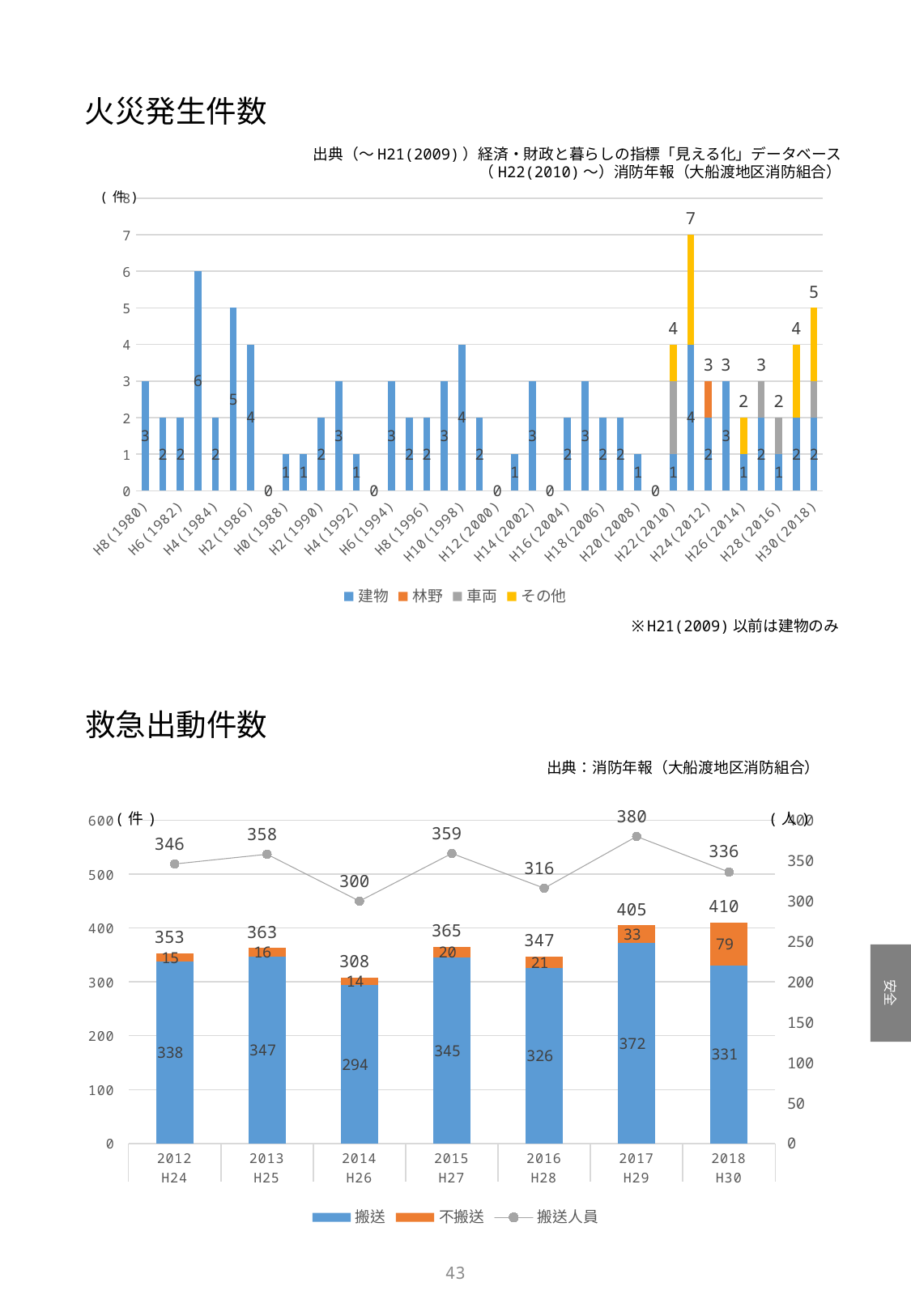

火災発生件数
出典（～H21(2009)）経済・財政と暮らしの指標「見える化」データベース
（H22(2010)～）消防年報（大船渡地区消防組合）

### Chart

| Category | 建物 | 林野 | 車両 | その他 | 計 |
|---|---|---|---|---|---|
| H8(1980) | 3.0 | None | None | None | None |
| H7(1981) | 2.0 | None | None | None | None |
| H6(1982) | 2.0 | None | None | None | None |
| H5(1983) | 6.0 | None | None | None | None |
| H4(1984) | 2.0 | None | None | None | None |
| H3(1985) | 5.0 | None | None | None | None |
| H2(1986) | 4.0 | None | None | None | None |
| H1(1987) | 0.0 | None | None | None | None |
| H0(1988) | 1.0 | None | None | None | None |
| H1(1989) | 1.0 | None | None | None | None |
| H2(1990) | 2.0 | None | None | None | None |
| H3(1991) | 3.0 | None | None | None | None |
| H4(1992) | 1.0 | None | None | None | None |
| H5(1993) | 0.0 | None | None | None | None |
| H6(1994) | 3.0 | None | None | None | None |
| H7(1995) | 2.0 | None | None | None | None |
| H8(1996) | 2.0 | None | None | None | None |
| H9(1997) | 3.0 | None | None | None | None |
| H10(1998) | 4.0 | None | None | None | None |
| H11(1999) | 2.0 | None | None | None | None |
| H12(2000) | 0.0 | None | None | None | None |
| H13(2001) | 1.0 | None | None | None | None |
| H14(2002) | 3.0 | None | None | None | None |
| H15(2003) | 0.0 | None | None | None | None |
| H16(2004) | 2.0 | None | None | None | None |
| H17(2005) | 3.0 | None | None | None | None |
| H18(2006) | 2.0 | None | None | None | None |
| H19(2007) | 2.0 | None | None | None | None |
| H20(2008) | 1.0 | None | None | None | None |
| H21(2009) | 0.0 | None | None | None | None |
| H22(2010) | 1.0 | None | 2.0 | 1.0 | 4.0 |
| H23(2011) | 4.0 | None | None | 3.0 | 7.0 |
| H24(2012) | 2.0 | 1.0 | None | None | 3.0 |
| H25(2013) | 3.0 | None | None | None | 3.0 |
| H26(2014) | 1.0 | None | None | 1.0 | 2.0 |
| H27(2015) | 2.0 | None | 1.0 | None | 3.0 |
| H28(2016) | 1.0 | None | 1.0 | None | 2.0 |
| H29(2017) | 2.0 | None | None | 2.0 | 4.0 |
| H30(2018) | 2.0 | None | 1.0 | 2.0 | 5.0 |
※H21(2009)以前は建物のみ
# 救急出動件数
出典：消防年報（大船渡地区消防組合）

### Chart

| Category | 搬送 | 不搬送 | 計 | 搬送人員 |
|---|---|---|---|---|
| 2012 | 338.0 | 15.0 | 353.0 | 346.0 |
| 2013 | 347.0 | 16.0 | 363.0 | 358.0 |
| 2014 | 294.0 | 14.0 | 308.0 | 300.0 |
| 2015 | 345.0 | 20.0 | 365.0 | 359.0 |
| 2016 | 326.0 | 21.0 | 347.0 | 316.0 |
| 2017 | 372.0 | 33.0 | 405.0 | 380.0 |
| 2018 | 331.0 | 79.0 | 410.0 | 336.0 |
安全
43